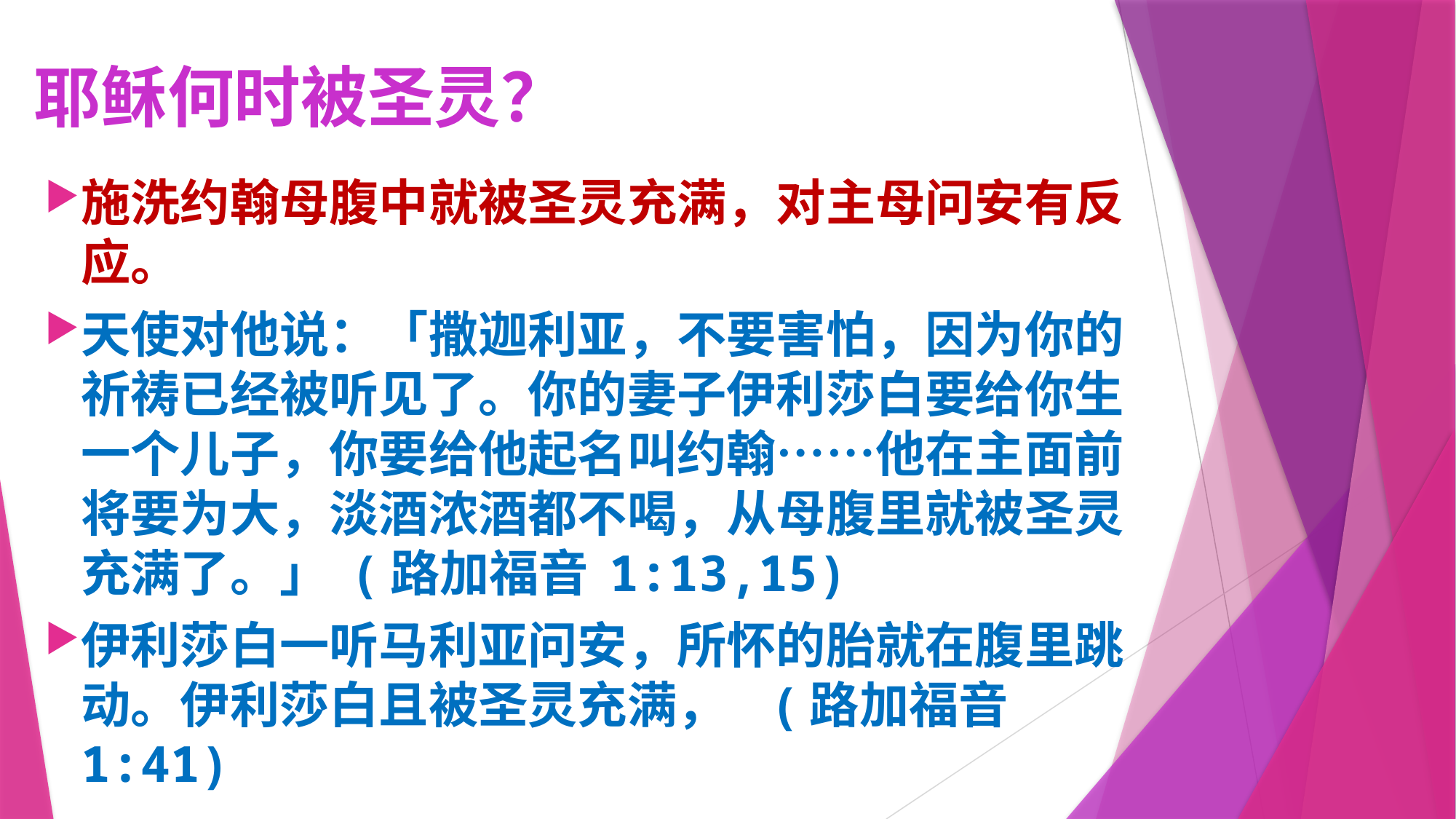

# 耶稣何时被圣灵？
施洗约翰母腹中就被圣灵充满，对主母问安有反应。
天使对他说：「撒迦利亚，不要害怕，因为你的祈祷已经被听见了。你的妻子伊利莎白要给你生一个儿子，你要给他起名叫约翰……他在主面前将要为大，淡酒浓酒都不喝，从母腹里就被圣灵充满了。」 (路加福音 1:13,15)
伊利莎白一听马利亚问安，所怀的胎就在腹里跳动。伊利莎白且被圣灵充满，   (路加福音 1:41)